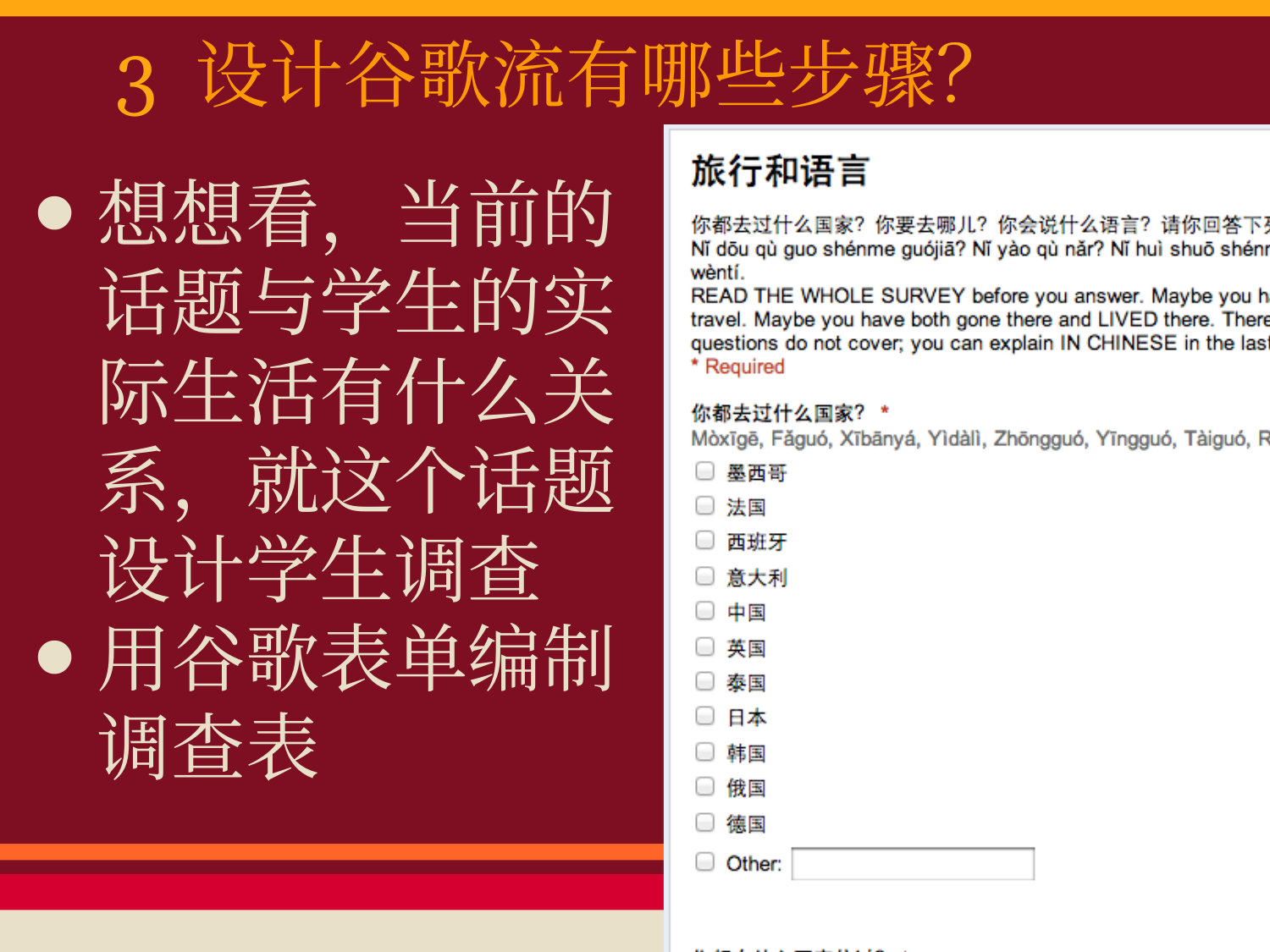

# 3 设计谷歌流有哪些步骤？

想想看，当前的话题与学生的实际生活有什么关系，就这个话题设计学生调查
用谷歌表单编制调查表